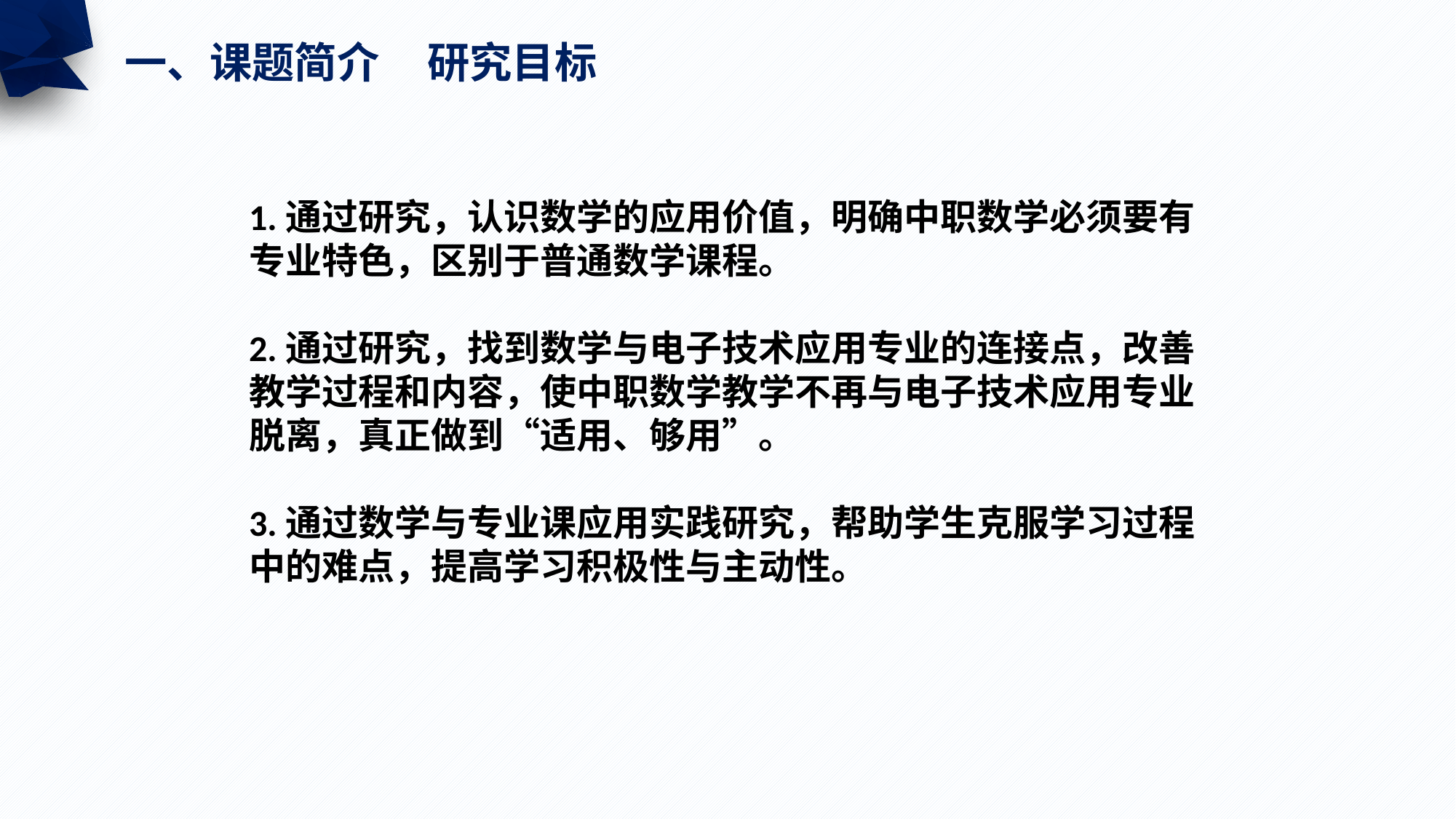

一、课题简介     研究目标
1.通过研究，认识数学的应用价值，明确中职数学必须要有专业特色，区别于普通数学课程。

2.通过研究，找到数学与电子技术应用专业的连接点，改善教学过程和内容，使中职数学教学不再与电子技术应用专业脱离，真正做到“适用、够用”。

3.通过数学与专业课应用实践研究，帮助学生克服学习过程中的难点，提高学习积极性与主动性。